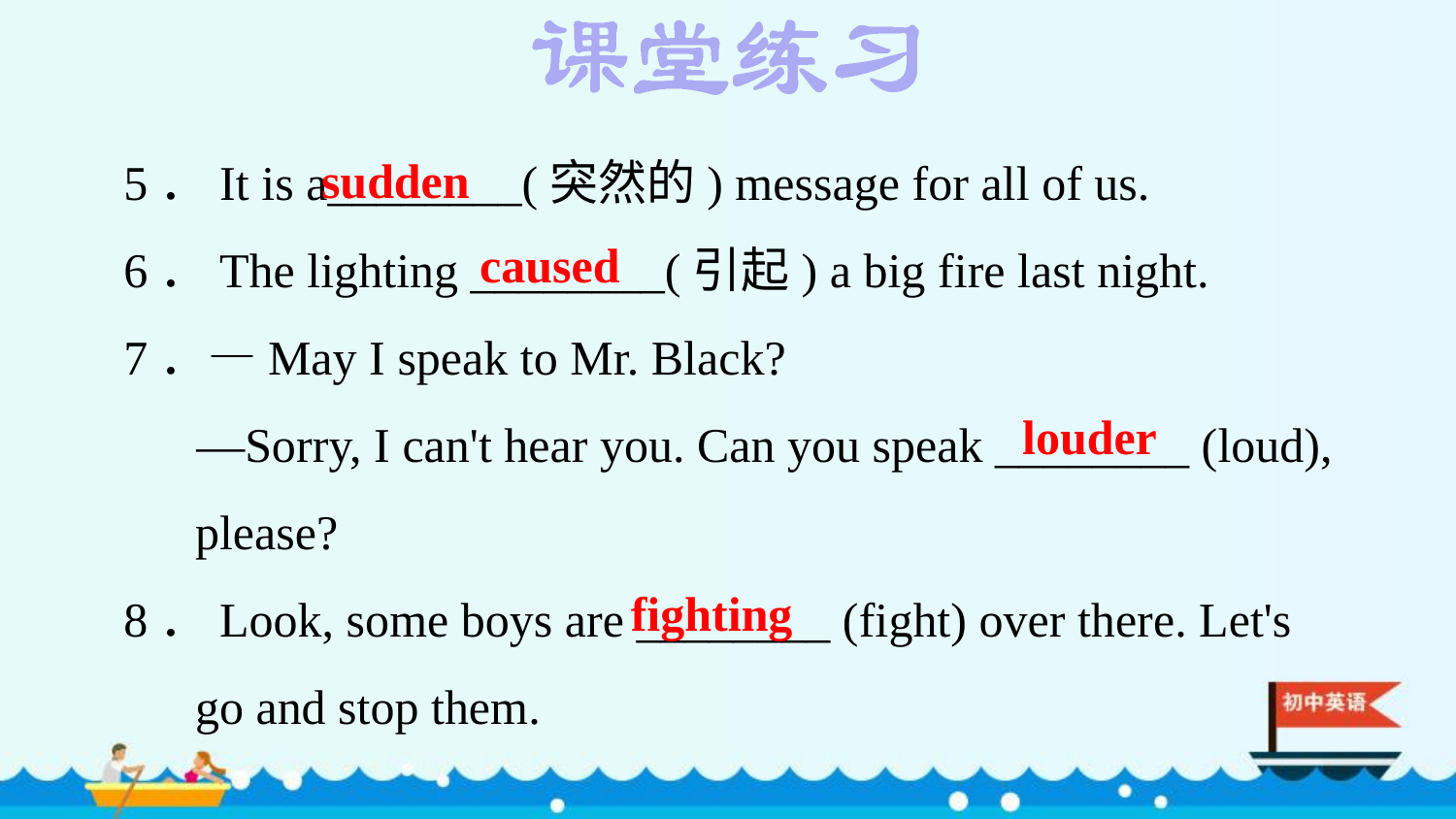

5．It is a________(突然的) message for all of us.
6．The lighting ________(引起) a big fire last night.
7．—May I speak to Mr. Black?
      —Sorry, I can't hear you. Can you speak ________ (loud), please?
8．Look, some boys are ________ (fight) over there. Let's go and stop them.
sudden
caused
louder
fighting